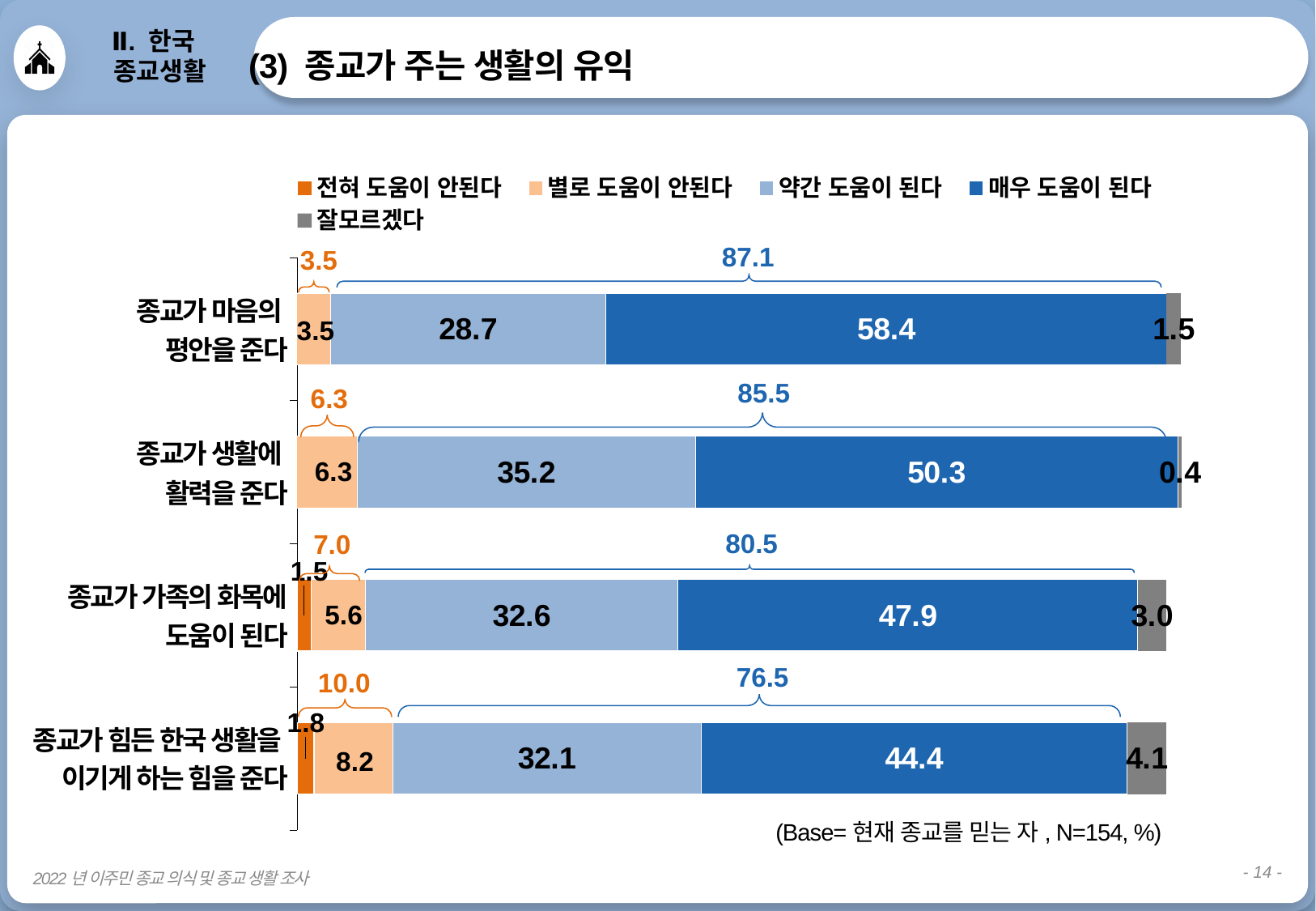

(3) 종교가 주는 생활의 유익
Ⅱ. 한국
 종교생활

### Chart

| Category | 전혀 도움이 안된다 | 별로 도움이 안된다 | 약간 도움이 된다 | 매우 도움이 된다 | 잘모르겠다 |
|---|---|---|---|---|---|
87.1
3.5
| 종교가 마음의 평안을 준다 |
| --- |
| 종교가 생활에 활력을 준다 |
| 종교가 가족의 화목에 도움이 된다 |
| 종교가 힘든 한국 생활을 이기게 하는 힘을 준다 |

85.5
6.3

80.5
7.0

76.5
10.0

(Base=현재 종교를 믿는 자, N=154, %)